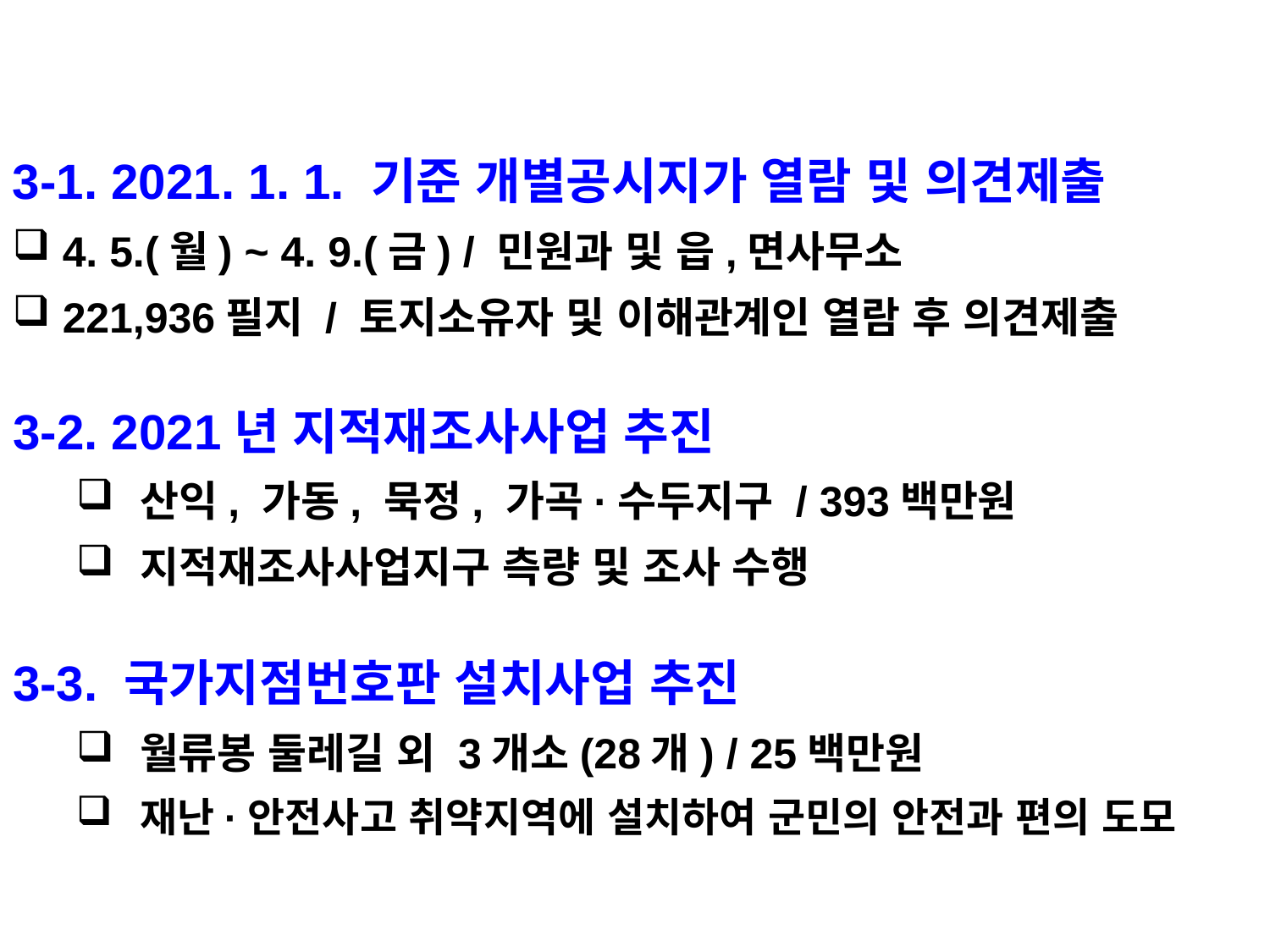

3-1. 2021. 1. 1. 기준 개별공시지가 열람 및 의견제출
 4. 5.(월) ~ 4. 9.(금) / 민원과 및 읍,면사무소
 221,936필지 / 토지소유자 및 이해관계인 열람 후 의견제출

3-2. 2021년 지적재조사사업 추진
산익, 가동, 묵정, 가곡·수두지구 / 393백만원
지적재조사사업지구 측량 및 조사 수행
3-3. 국가지점번호판 설치사업 추진
월류봉 둘레길 외 3개소(28개) / 25백만원
재난·안전사고 취약지역에 설치하여 군민의 안전과 편의 도모